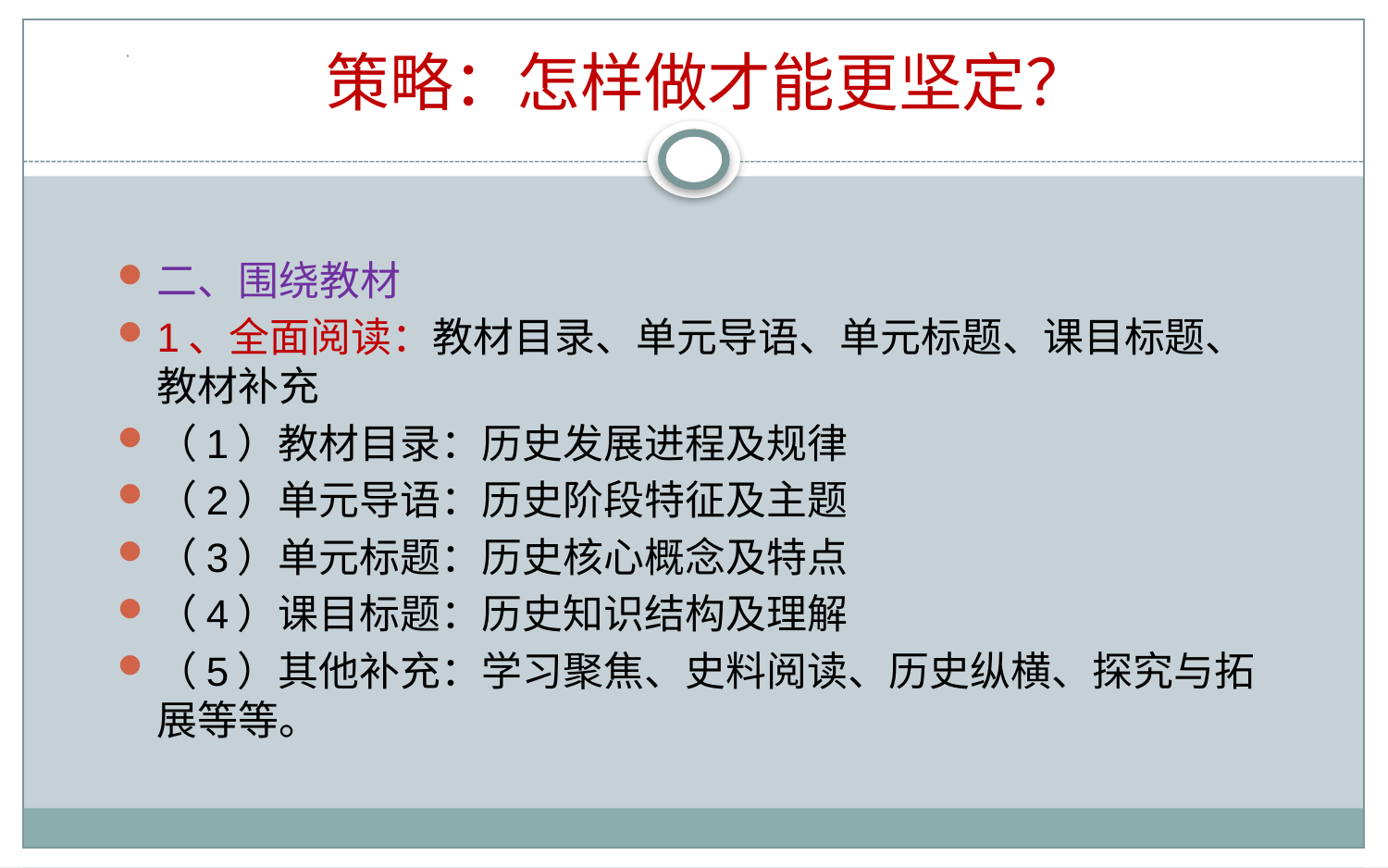

策略：怎样做才能更坚定？
二、围绕教材
1、全面阅读：教材目录、单元导语、单元标题、课目标题、教材补充
（1）教材目录：历史发展进程及规律
（2）单元导语：历史阶段特征及主题
（3）单元标题：历史核心概念及特点
（4）课目标题：历史知识结构及理解
（5）其他补充：学习聚焦、史料阅读、历史纵横、探究与拓展等等。